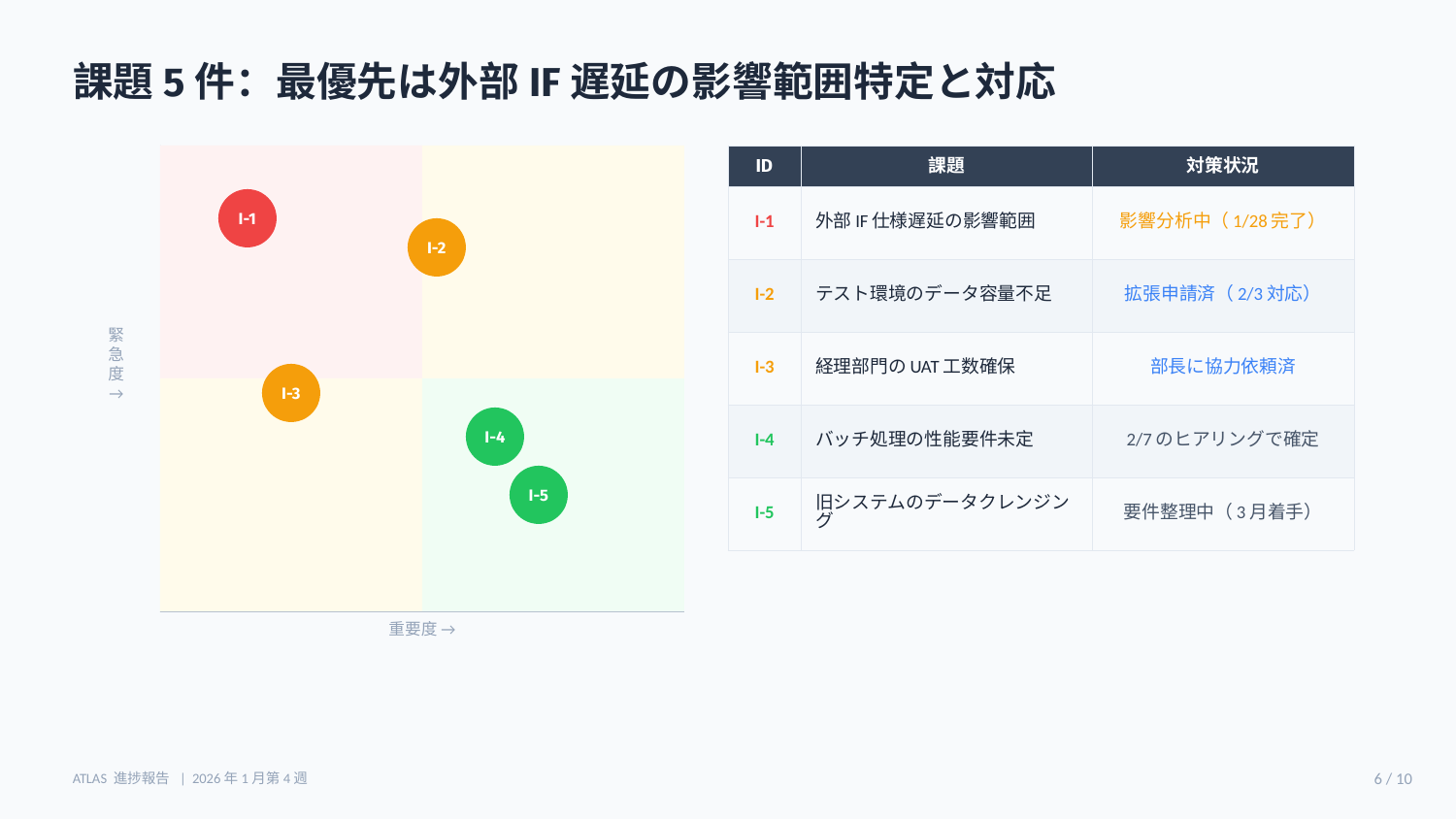

課題5件：最優先は外部IF遅延の影響範囲特定と対応

| ID | 課題 | 対策状況 |
| --- | --- | --- |
| I-1 | 外部IF仕様遅延の影響範囲 | 影響分析中（1/28完了） |
| I-2 | テスト環境のデータ容量不足 | 拡張申請済（2/3対応） |
| I-3 | 経理部門のUAT工数確保 | 部長に協力依頼済 |
| I-4 | バッチ処理の性能要件未定 | 2/7のヒアリングで確定 |
| I-5 | 旧システムのデータクレンジング | 要件整理中（3月着手） |

I-1
緊
急
度
→

I-2

I-3

I-4

I-5

重要度 →
ATLAS 進捗報告  |  2026年1月第4週
6 / 10